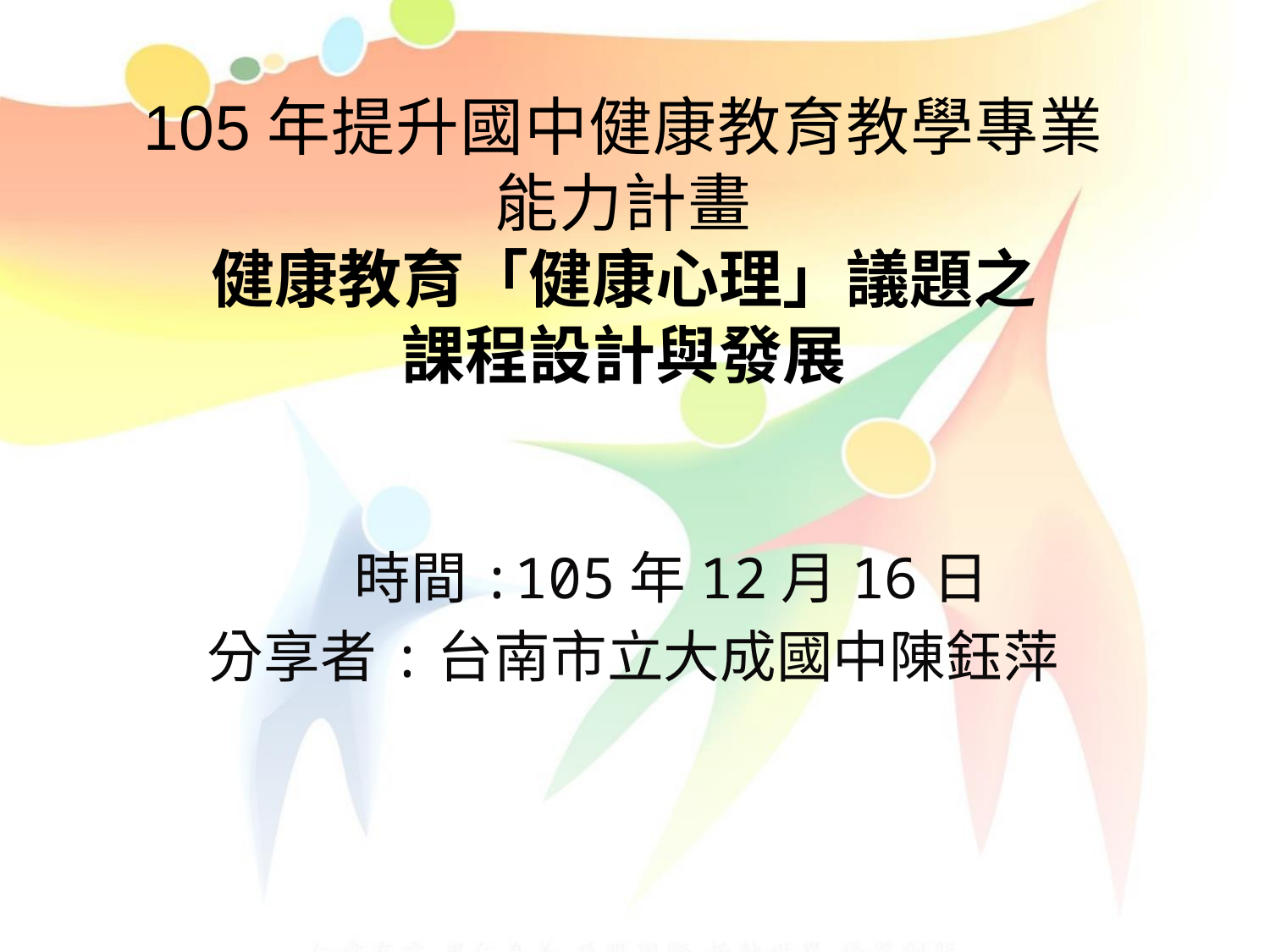

# 105年提升國中健康教育教學專業 能力計畫 健康教育「健康心理」議題之 課程設計與發展
時間:105年12月16日
分享者:台南市立大成國中陳鈺萍